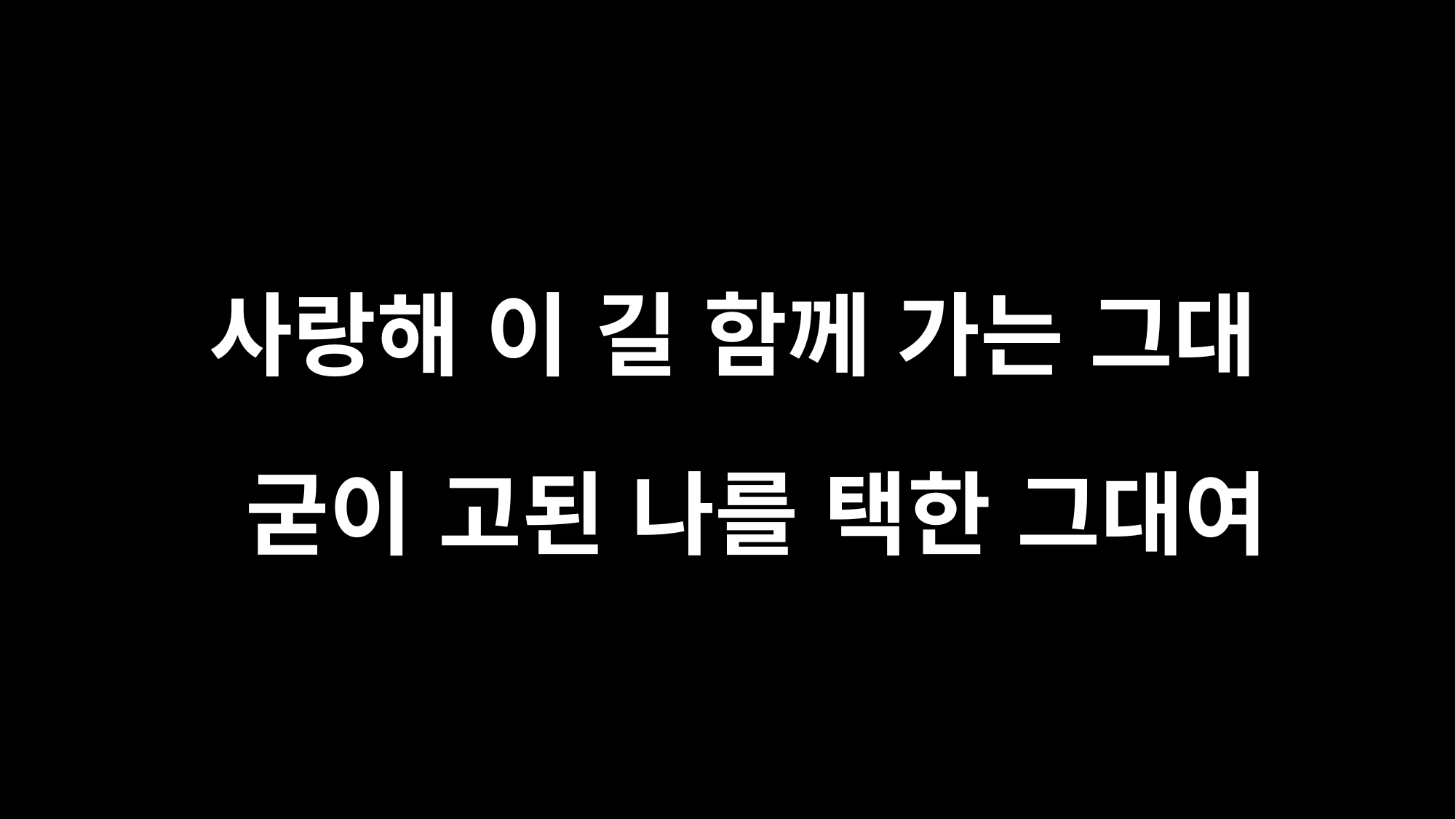

사랑해 이 길 함께 가는 그대
 굳이 고된 나를 택한 그대여